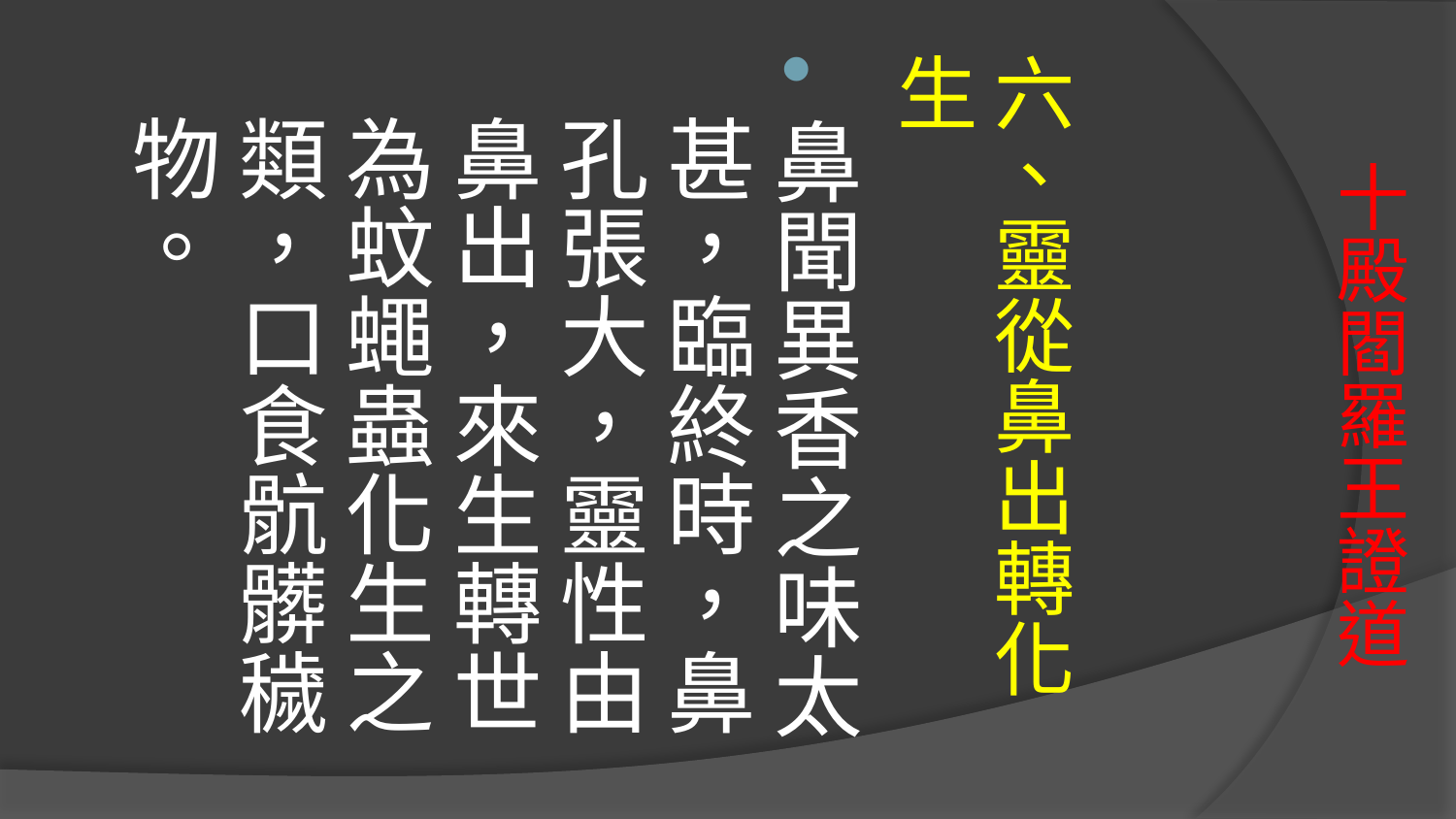

六、靈從鼻出轉化生
鼻聞異香之味太甚，臨終時，鼻孔張大，靈性由鼻出，來生轉世為蚊蠅蟲化生之類，口食骯髒穢物。

# 十殿閻羅王證道